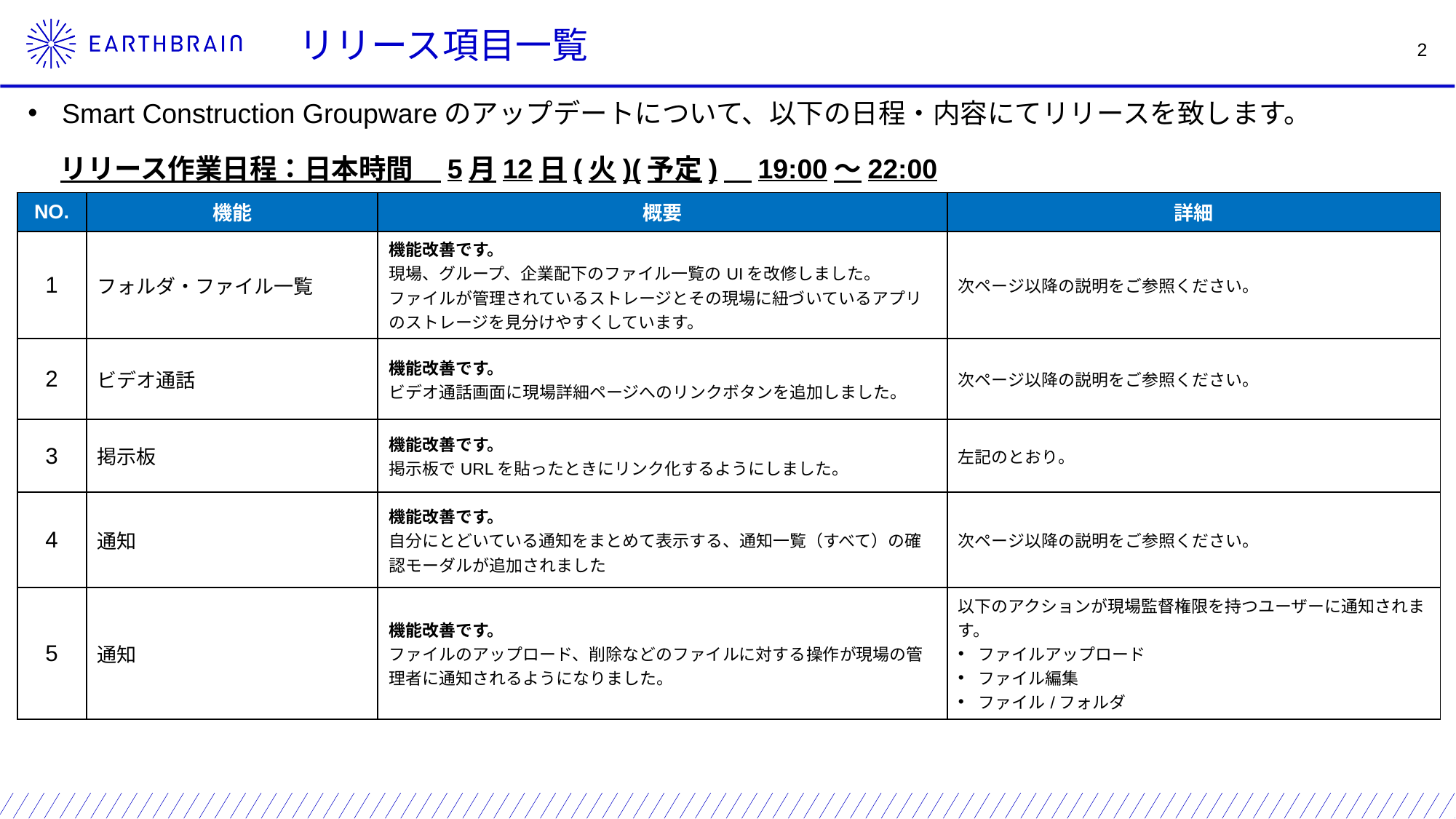

リリース項目一覧
Smart Construction Groupwareのアップデートについて、以下の日程・内容にてリリースを致します。
リリース作業日程：日本時間　5月12日(火)(予定)　19:00～22:00
| NO. | 機能 | 概要 | 詳細 |
| --- | --- | --- | --- |
| 1 | フォルダ・ファイル一覧 | 機能改善です。 現場、グループ、企業配下のファイル一覧のUIを改修しました。 ファイルが管理されているストレージとその現場に紐づいているアプリのストレージを見分けやすくしています。 | 次ページ以降の説明をご参照ください。 |
| 2 | ビデオ通話 | 機能改善です。 ビデオ通話画面に現場詳細ページへのリンクボタンを追加しました。 | 次ページ以降の説明をご参照ください。 |
| 3 | 掲示板 | 機能改善です。 掲示板でURLを貼ったときにリンク化するようにしました。 | 左記のとおり。 |
| 4 | 通知 | 機能改善です。 自分にとどいている通知をまとめて表示する、通知一覧（すべて）の確認モーダルが追加されました | 次ページ以降の説明をご参照ください。 |
| 5 | 通知 | 機能改善です。 ファイルのアップロード、削除などのファイルに対する操作が現場の管理者に通知されるようになりました。 | 以下のアクションが現場監督権限を持つユーザーに通知されます。 ファイルアップロード ファイル編集 ファイル/フォルダ |